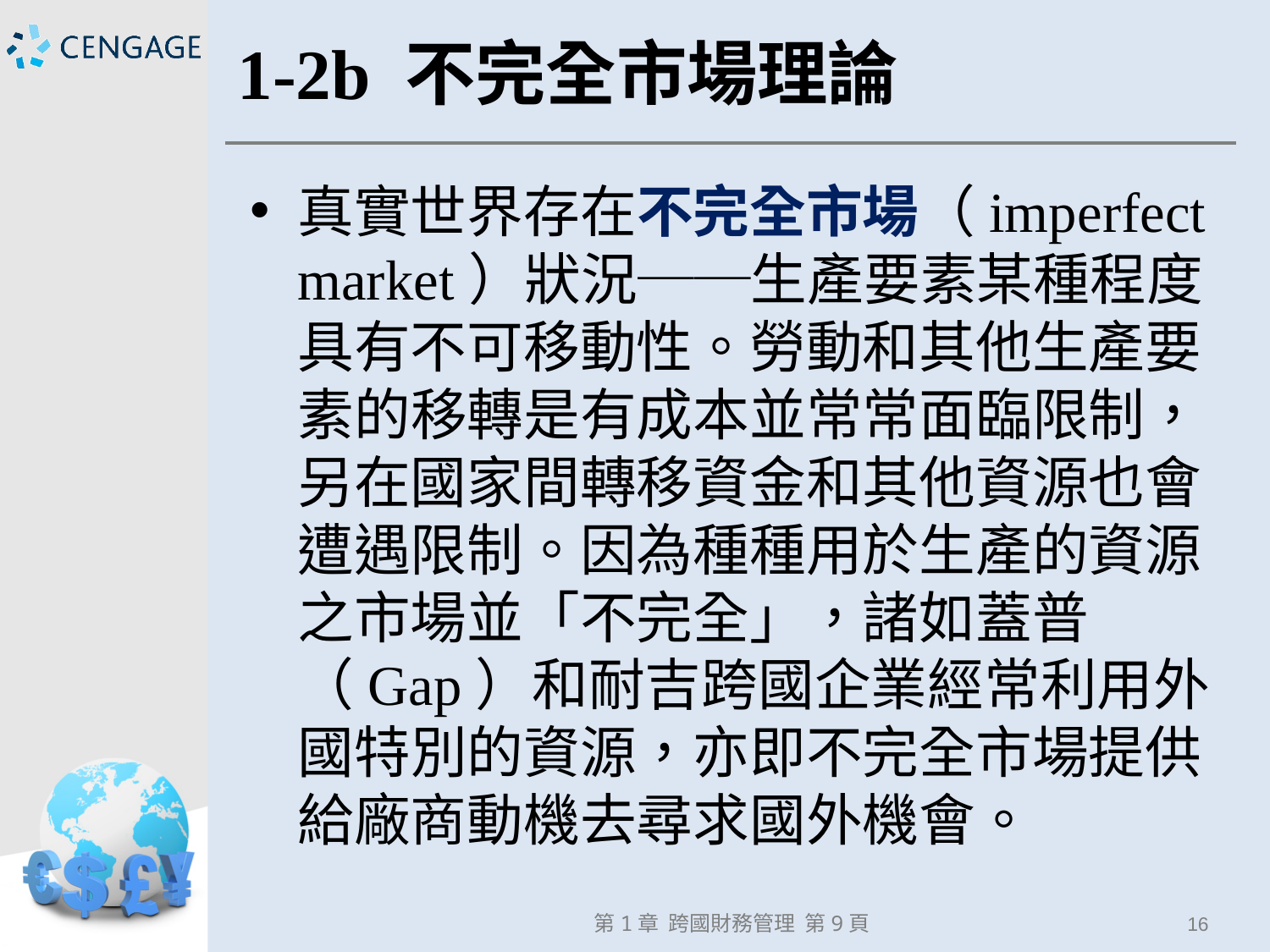

# 1-2b 不完全市場理論
真實世界存在不完全市場（imperfect market）狀況──生產要素某種程度具有不可移動性。勞動和其他生產要素的移轉是有成本並常常面臨限制，另在國家間轉移資金和其他資源也會遭遇限制。因為種種用於生產的資源之市場並「不完全」，諸如蓋普（Gap）和耐吉跨國企業經常利用外國特別的資源，亦即不完全市場提供給廠商動機去尋求國外機會。
第1章  跨國財務管理  第9頁
16